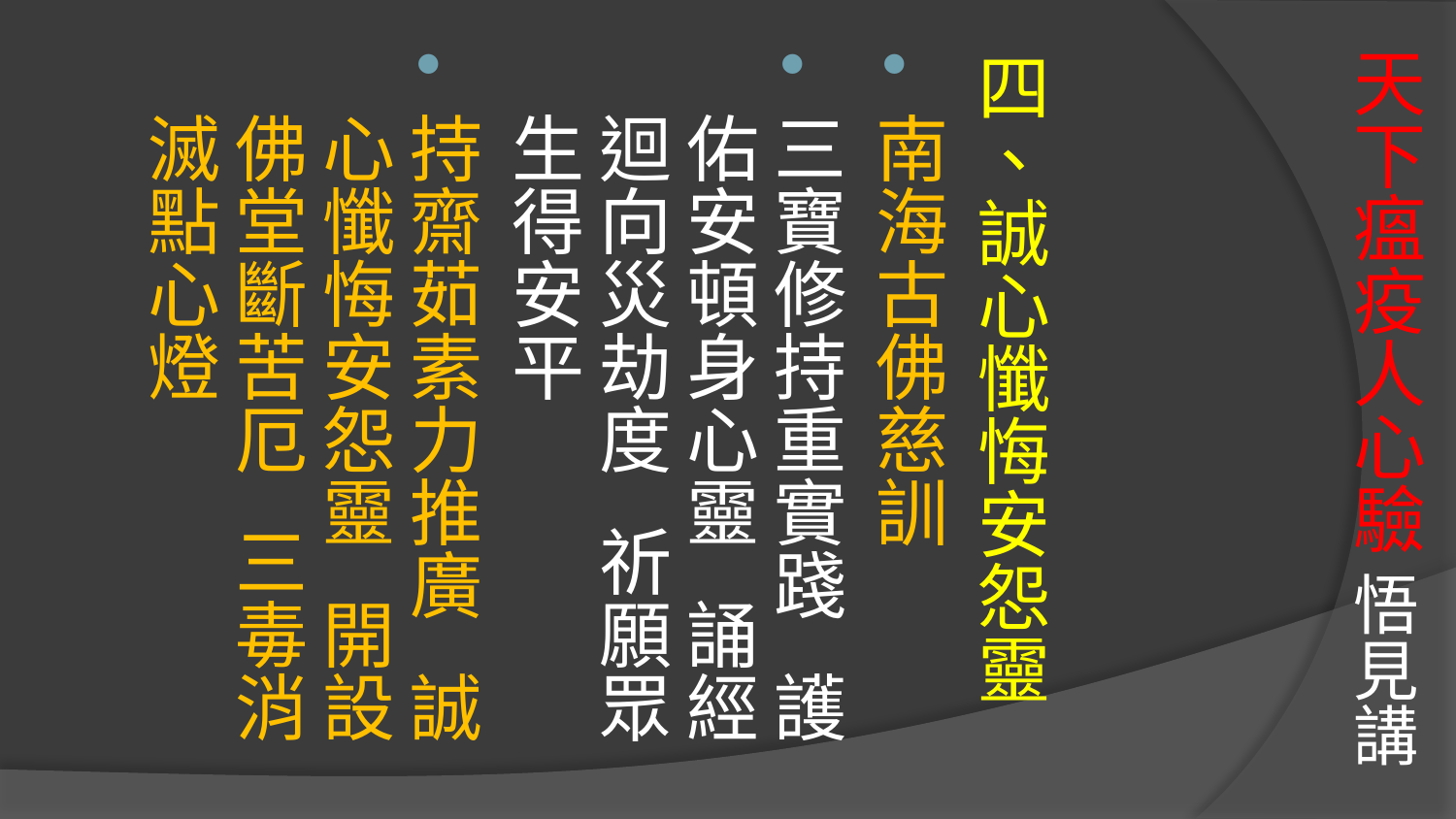

# 天下瘟疫人心驗 悟見講
四、誠心懺悔安怨靈
南海古佛慈訓
三寶修持重實踐   護佑安頓身心靈   誦經迴向災劫度   祈願眾生得安平
持齋茹素力推廣   誠心懺悔安怨靈   開設佛堂斷苦厄   三毒消滅點心燈